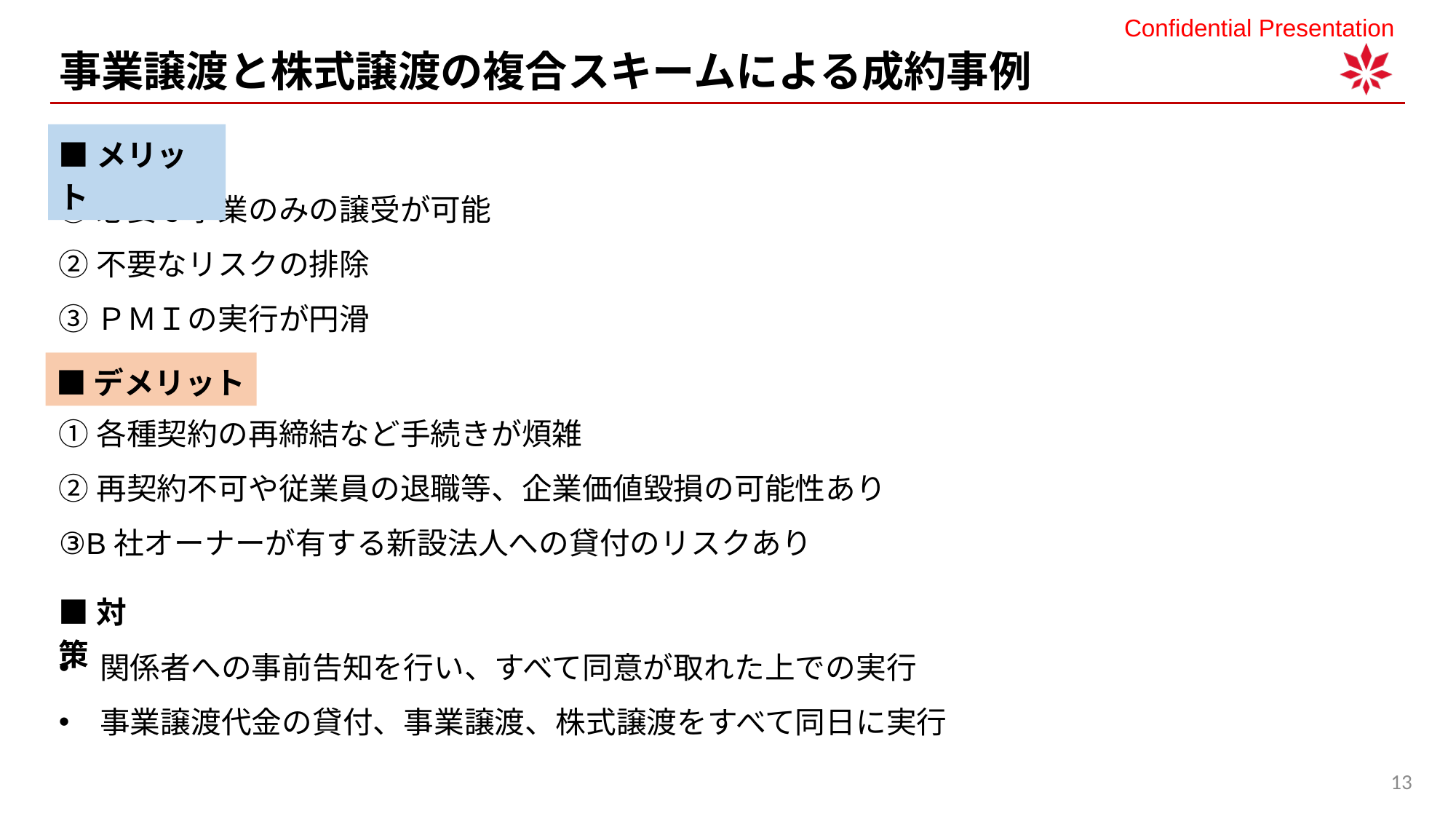

事業譲渡と株式譲渡の複合スキームによる成約事例
■メリット
①必要な事業のみの譲受が可能
②不要なリスクの排除
③ＰＭＩの実行が円滑
■デメリット
①各種契約の再締結など手続きが煩雑
②再契約不可や従業員の退職等、企業価値毀損の可能性あり
③B社オーナーが有する新設法人への貸付のリスクあり
■対策
関係者への事前告知を行い、すべて同意が取れた上での実行
事業譲渡代金の貸付、事業譲渡、株式譲渡をすべて同日に実行
13